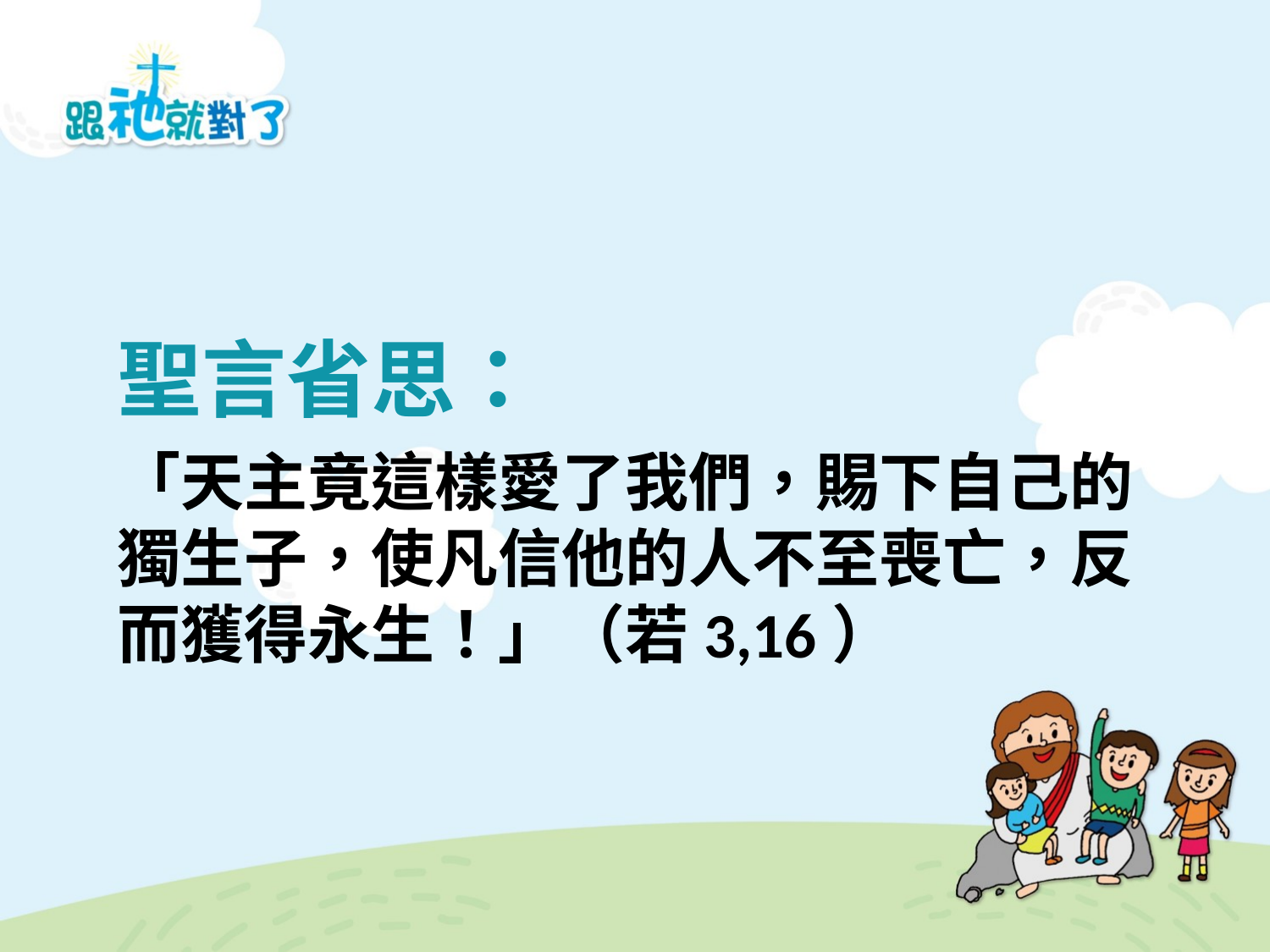

聖言省思：
「天主竟這樣愛了我們，賜下自己的獨生子，使凡信他的人不至喪亡，反而獲得永生！」（若3,16）